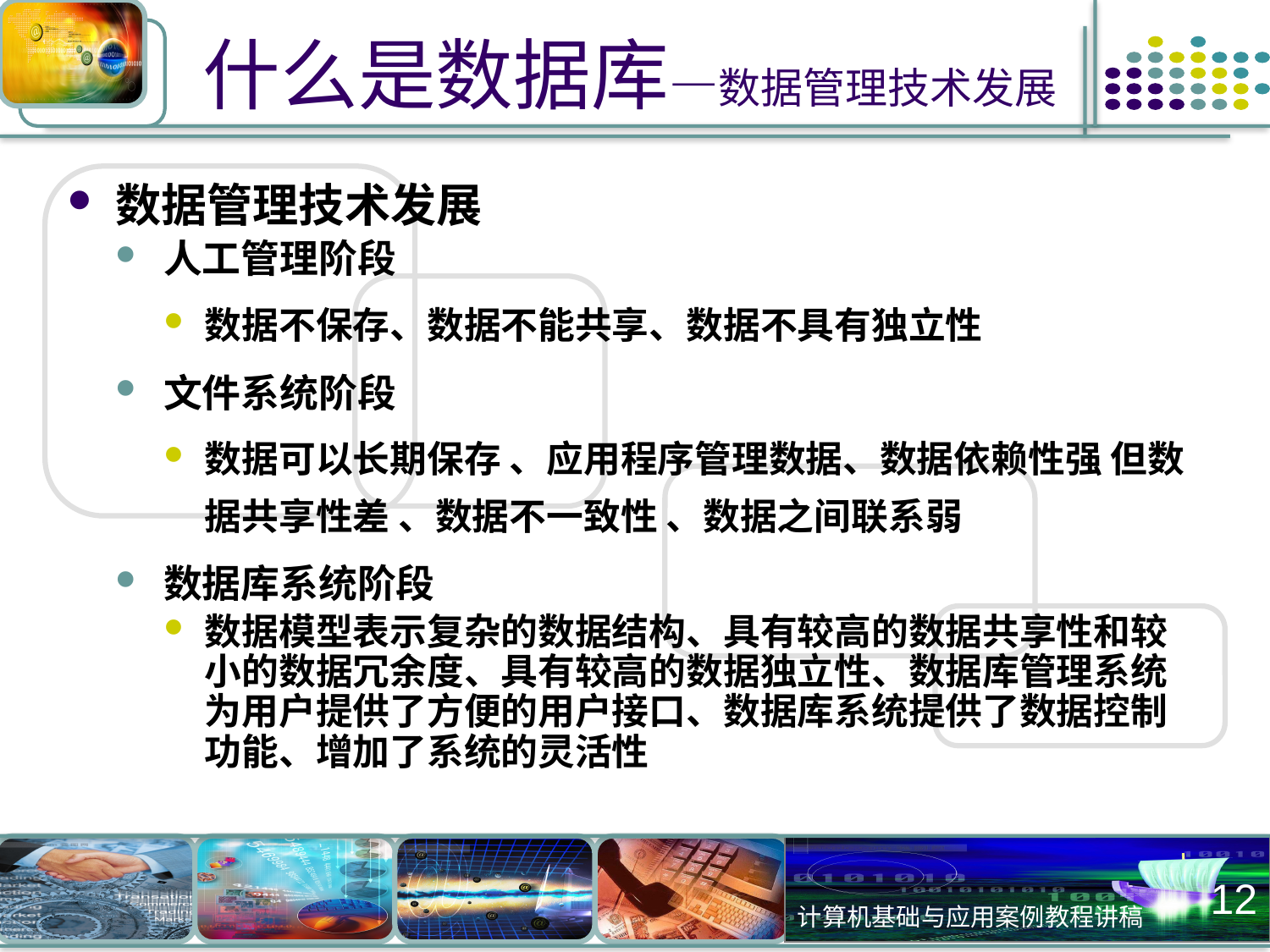

# 什么是数据库—数据管理技术发展
数据管理技术发展
人工管理阶段
数据不保存、数据不能共享、数据不具有独立性
文件系统阶段
数据可以长期保存 、应用程序管理数据、数据依赖性强 但数据共享性差 、数据不一致性 、数据之间联系弱
数据库系统阶段
数据模型表示复杂的数据结构、具有较高的数据共享性和较小的数据冗余度、具有较高的数据独立性、数据库管理系统为用户提供了方便的用户接口、数据库系统提供了数据控制功能、增加了系统的灵活性
12